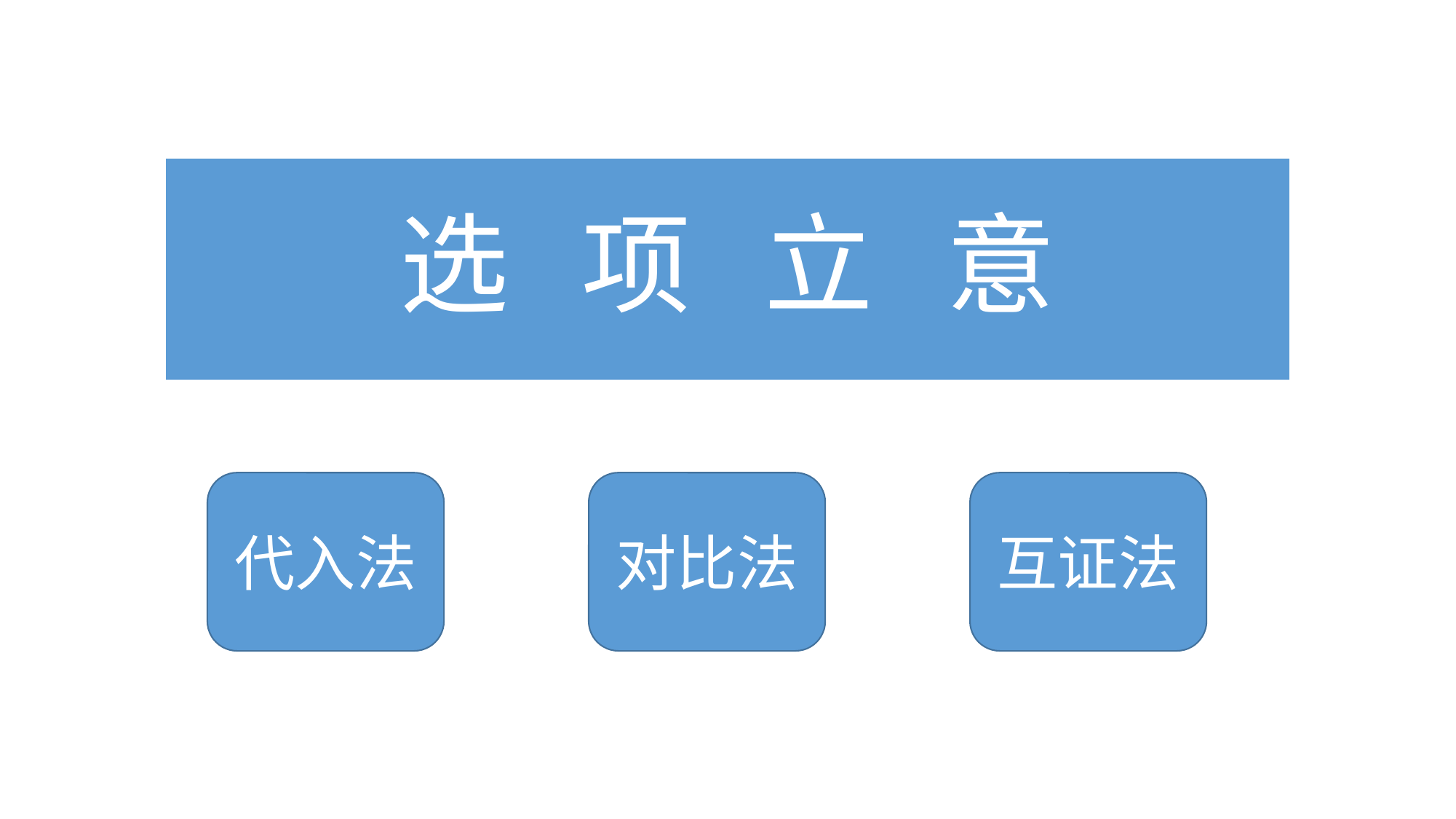

# 选   项   立   意
代入法
对比法
互证法